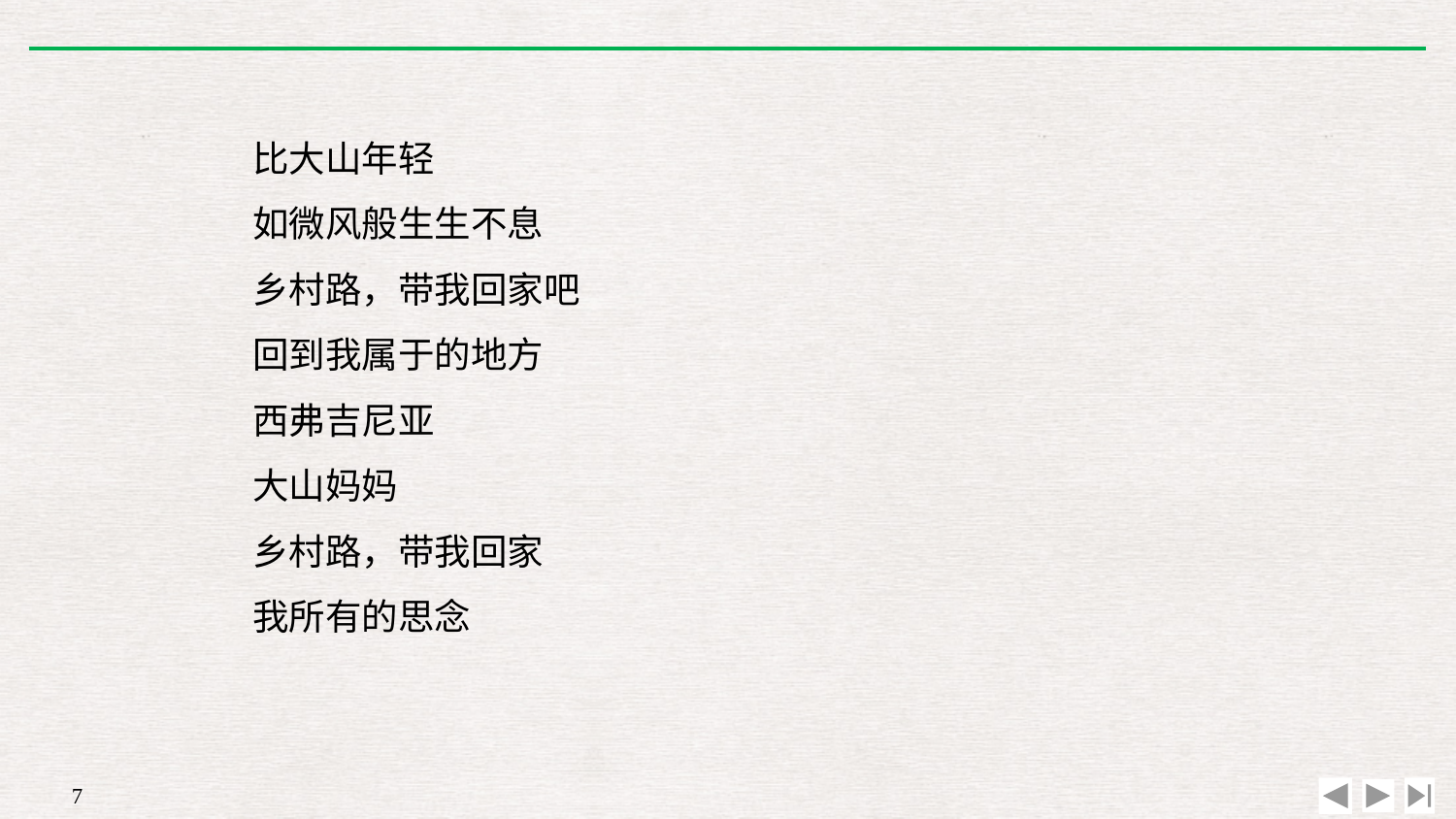

比大山年轻
如微风般生生不息
乡村路，带我回家吧
回到我属于的地方
西弗吉尼亚
大山妈妈
乡村路，带我回家
我所有的思念